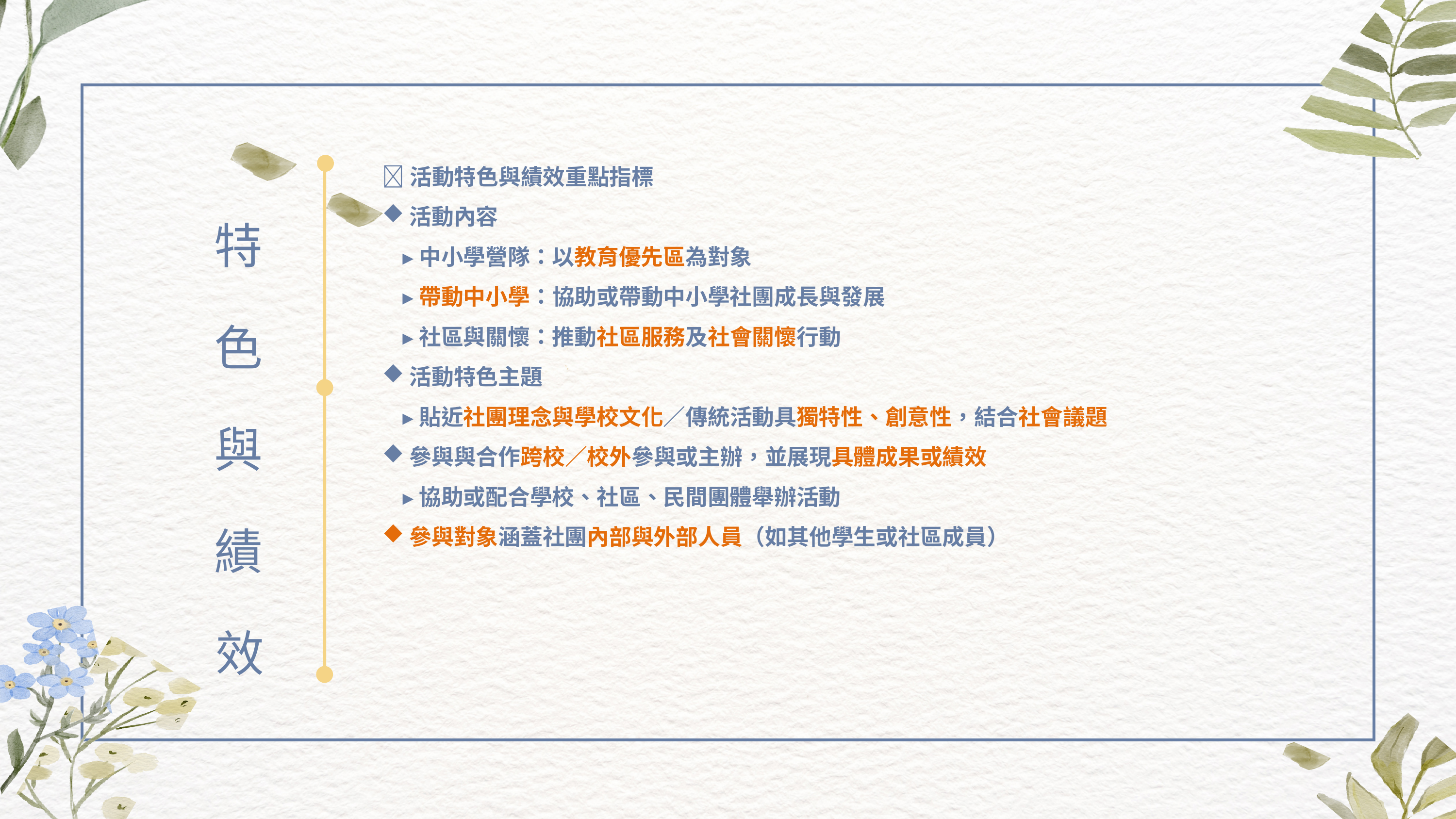

🧩活動特色與績效重點指標
活動內容
    ▸中小學營隊：以教育優先區為對象
    ▸帶動中小學：協助或帶動中小學社團成長與發展
    ▸社區與關懷：推動社區服務及社會關懷行動
活動特色主題
    ▸貼近社團理念與學校文化／傳統活動具獨特性、創意性，結合社會議題
參與與合作跨校／校外參與或主辦，並展現具體成果或績效
    ▸協助或配合學校、社區、民間團體舉辦活動
參與對象涵蓋社團內部與外部人員（如其他學生或社區成員）

特色與績效